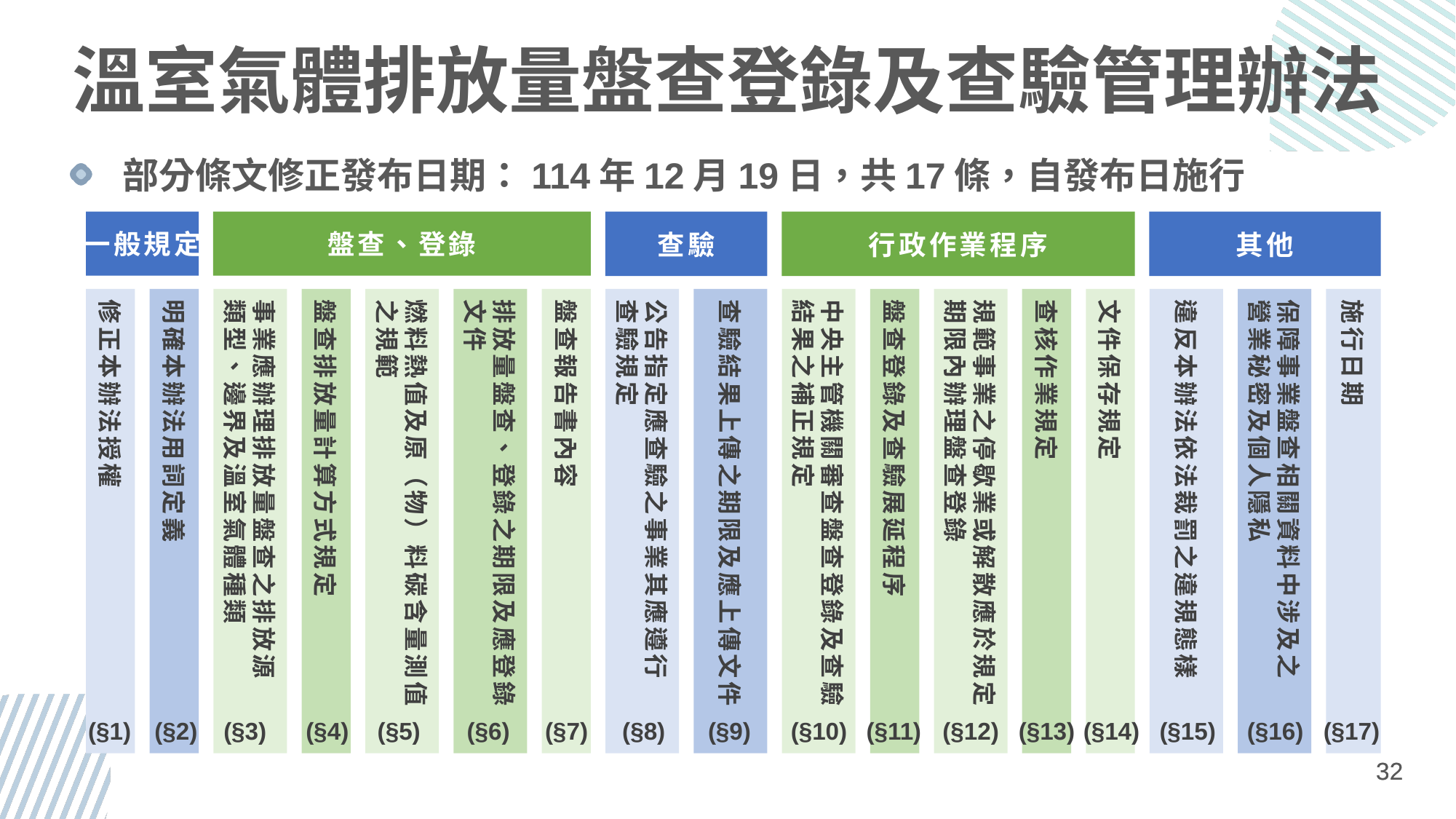

溫室氣體排放量盤查登錄及查驗管理辦法
部分條文修正發布日期：114年12月19日，共17條，自發布日施行
一般規定
盤查、登錄
查驗
行政作業程序
其他
修正本辦法授權
明確本辦法用詞定義
事業應辦理排放量盤查之排放源
類型、邊界及溫室氣體種類
盤查排放量計算方式規定
燃料熱值及原（物）料碳含量測值
之規範
排放量盤查、登錄之期限及應登錄
文件
盤查報告書內容
公告指定應查驗之事業其應遵行
查驗規定
查驗結果上傳之期限及應上傳文件
中央主管機關審查盤查登錄及查驗
結果之補正規定
盤查登錄及查驗展延程序
規範事業之停歇業或解散應於規定
期限內辦理盤查登錄
查核作業規定
文件保存規定
違反本辦法依法裁罰之違規態樣
保障事業盤查相關資料中涉及之
營業秘密及個人隱私
施行日期
(§1)
(§2)
(§3)
(§4)
(§5)
(§6)
(§7)
(§8)
(§9)
(§10)
(§11)
(§12)
(§13)
(§14)
(§15)
(§16)
(§17)
32